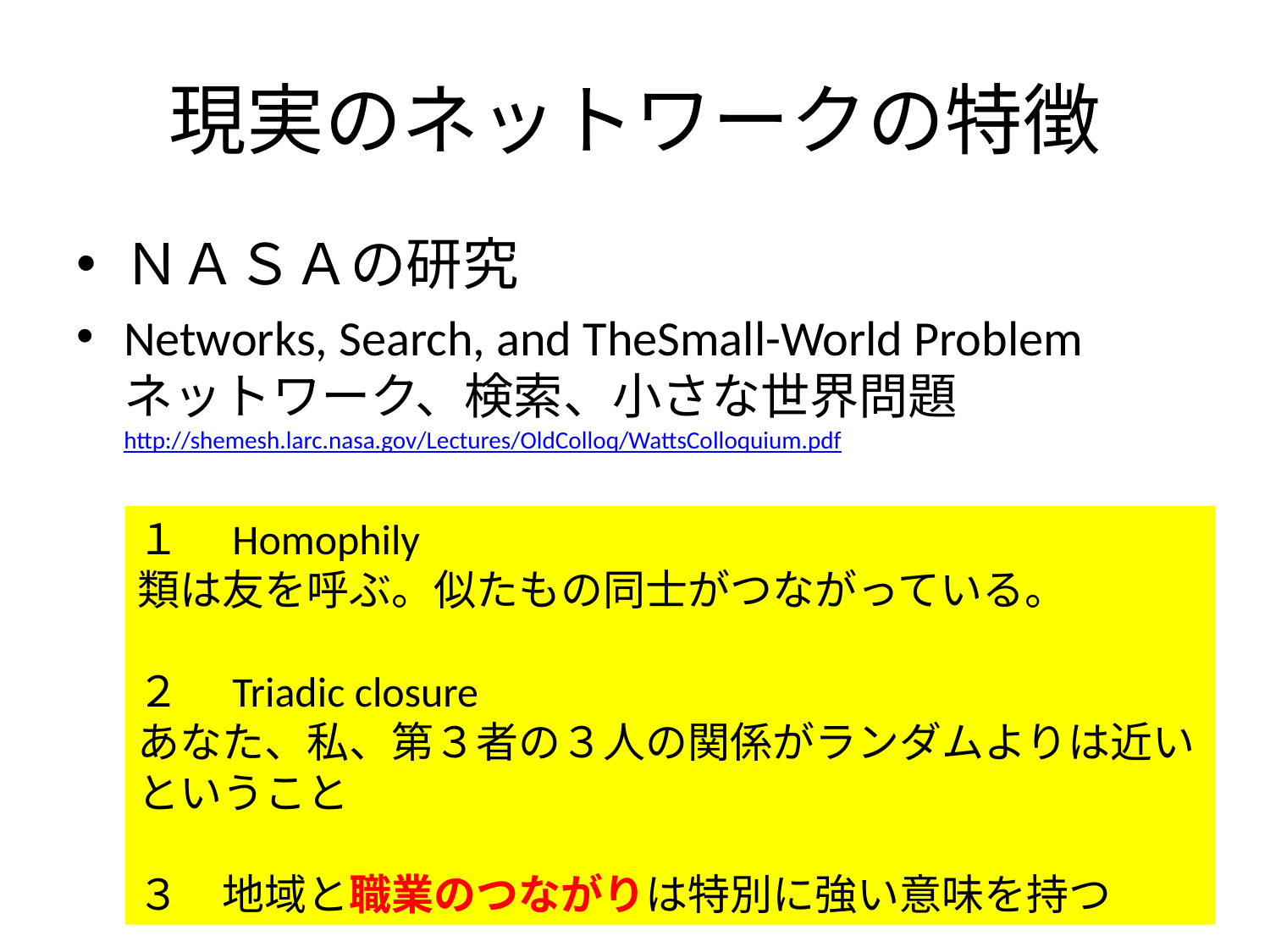

# 現実のネットワークの特徴
ＮＡＳＡの研究
Networks, Search, and TheSmall-World Problem ネットワーク、検索、小さな世界問題
http://shemesh.larc.nasa.gov/Lectures/OldColloq/WattsColloquium.pdf

１　Homophily
類は友を呼ぶ。似たもの同士がつながっている。

２　Triadic closure
あなた、私、第３者の３人の関係がランダムよりは近いということ

３　地域と職業のつながりは特別に強い意味を持つ